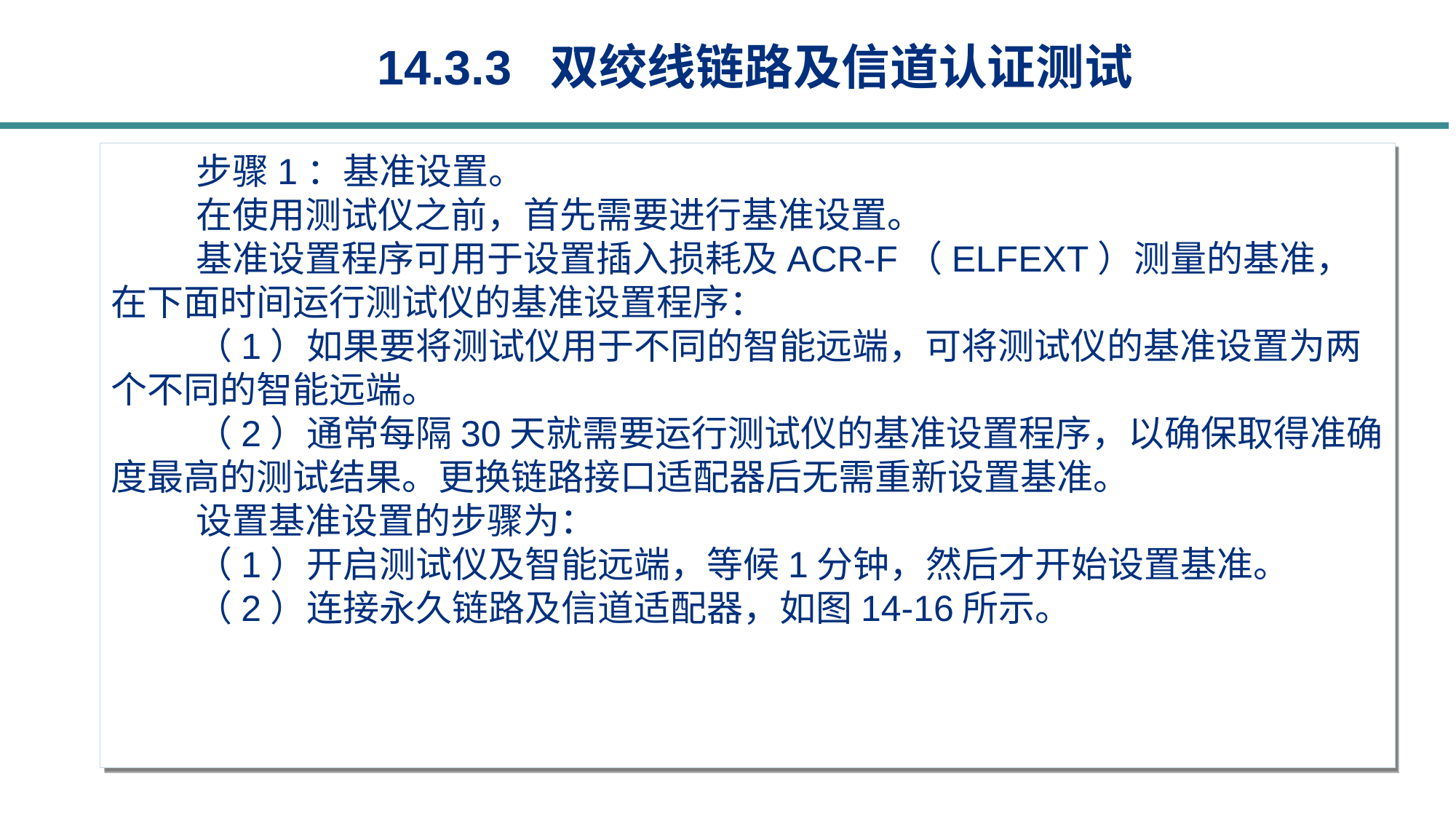

14.3.3  双绞线链路及信道认证测试
步骤1：基准设置。
在使用测试仪之前，首先需要进行基准设置。
基准设置程序可用于设置插入损耗及ACR-F（ELFEXT）测量的基准，在下面时间运行测试仪的基准设置程序：
（1）如果要将测试仪用于不同的智能远端，可将测试仪的基准设置为两个不同的智能远端。
（2）通常每隔30天就需要运行测试仪的基准设置程序，以确保取得准确度最高的测试结果。更换链路接口适配器后无需重新设置基准。
设置基准设置的步骤为：
（1）开启测试仪及智能远端，等候1分钟，然后才开始设置基准。
（2）连接永久链路及信道适配器，如图14-16所示。